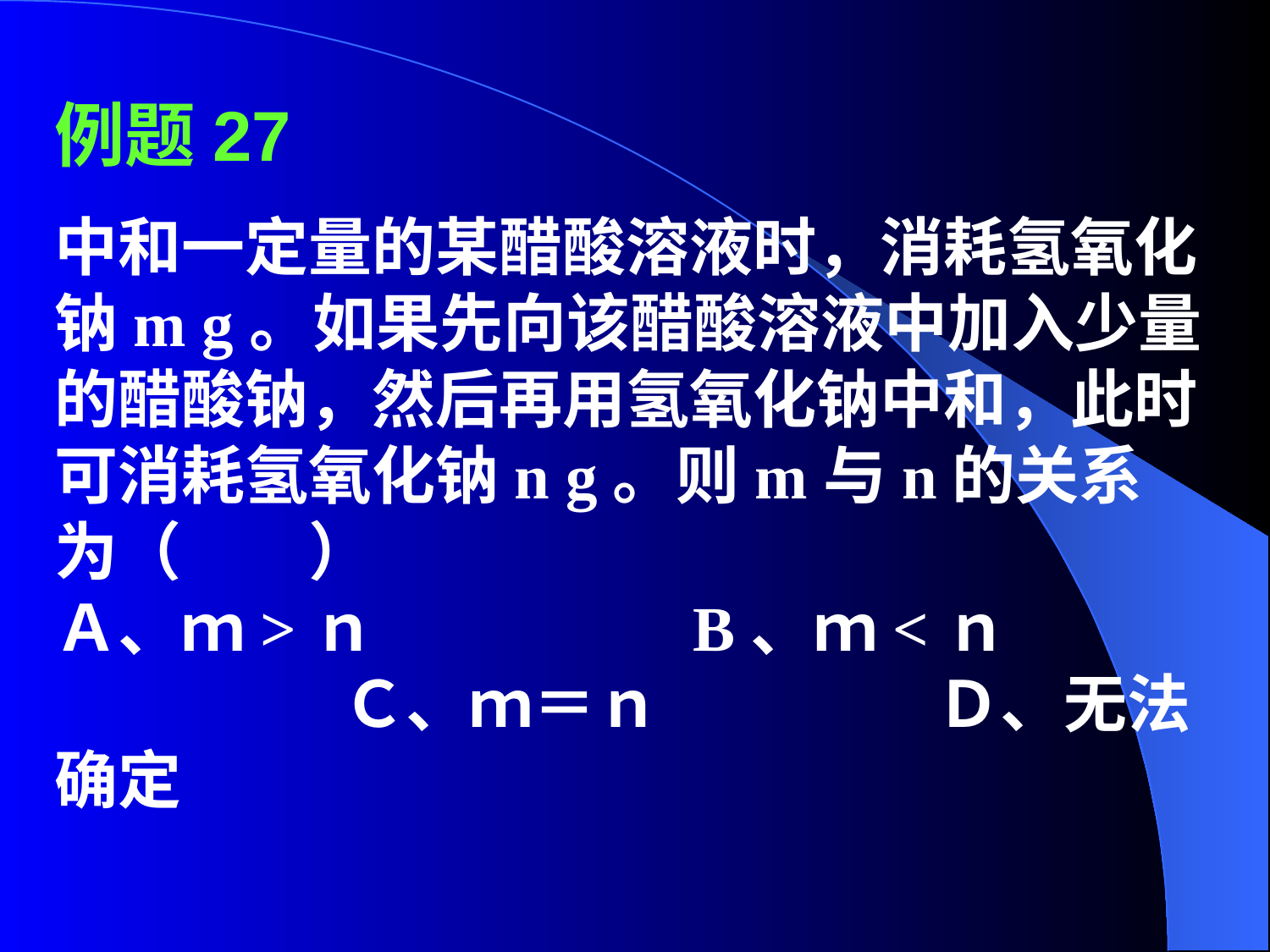

例题27
中和一定量的某醋酸溶液时，消耗氢氧化钠m g。如果先向该醋酸溶液中加入少量的醋酸钠，然后再用氢氧化钠中和，此时可消耗氢氧化钠n g。则m与n的关系为（　　）
Ａ、ｍ>ｎ                     B、ｍ<ｎ                                  Ｃ、ｍ＝ｎ　　　      Ｄ、无法确定

70